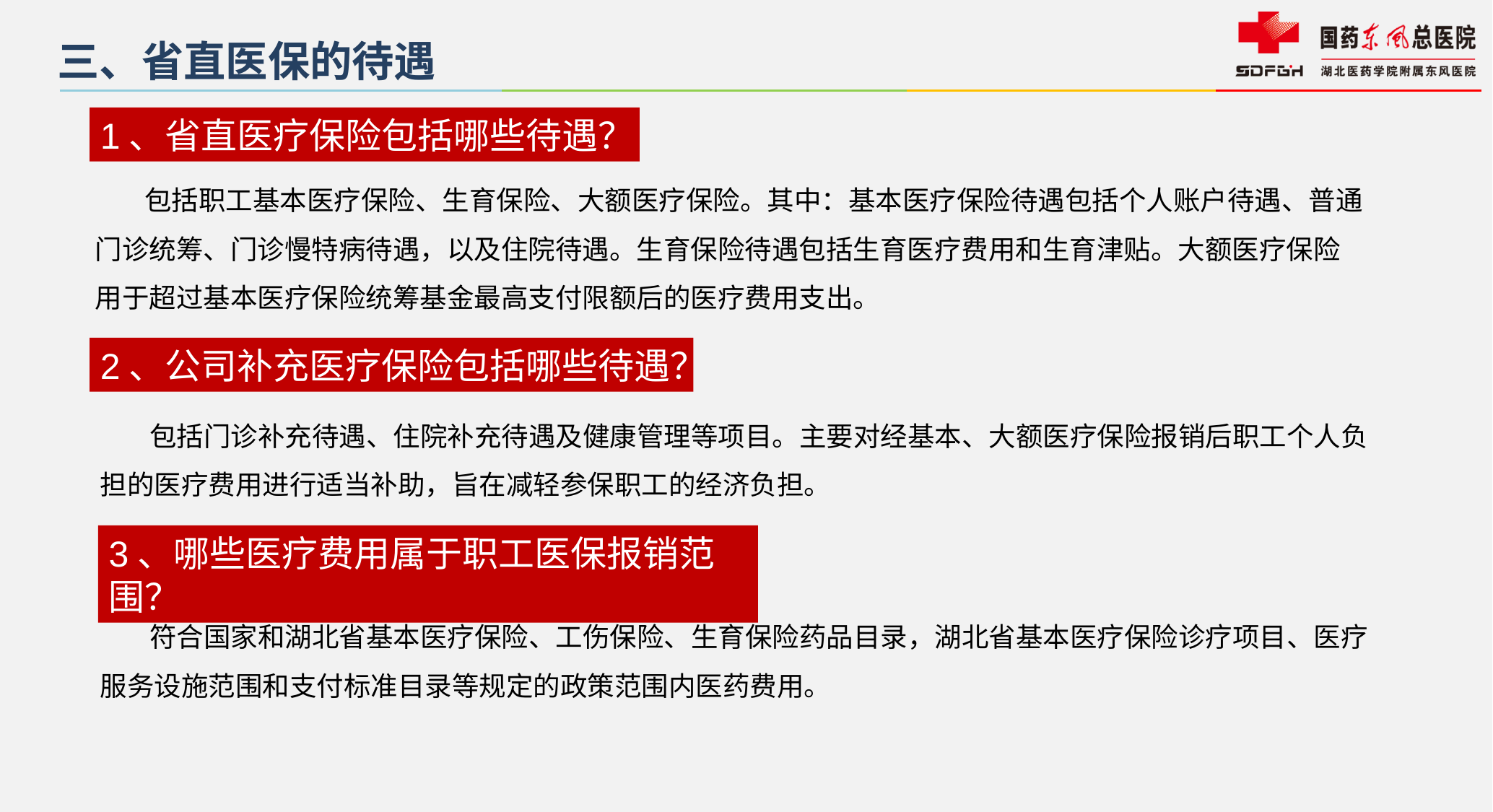

三、省直医保的待遇
1、省直医疗保险包括哪些待遇？
       包括职工基本医疗保险、生育保险、大额医疗保险。其中：基本医疗保险待遇包括个人账户待遇、普通门诊统筹、门诊慢特病待遇，以及住院待遇。生育保险待遇包括生育医疗费用和生育津贴。大额医疗保险用于超过基本医疗保险统筹基金最高支付限额后的医疗费用支出。
2、公司补充医疗保险包括哪些待遇？
       包括门诊补充待遇、住院补充待遇及健康管理等项目。主要对经基本、大额医疗保险报销后职工个人负担的医疗费用进行适当补助，旨在减轻参保职工的经济负担。
3、哪些医疗费用属于职工医保报销范围？
       符合国家和湖北省基本医疗保险、工伤保险、生育保险药品目录，湖北省基本医疗保险诊疗项目、医疗服务设施范围和支付标准目录等规定的政策范围内医药费用。